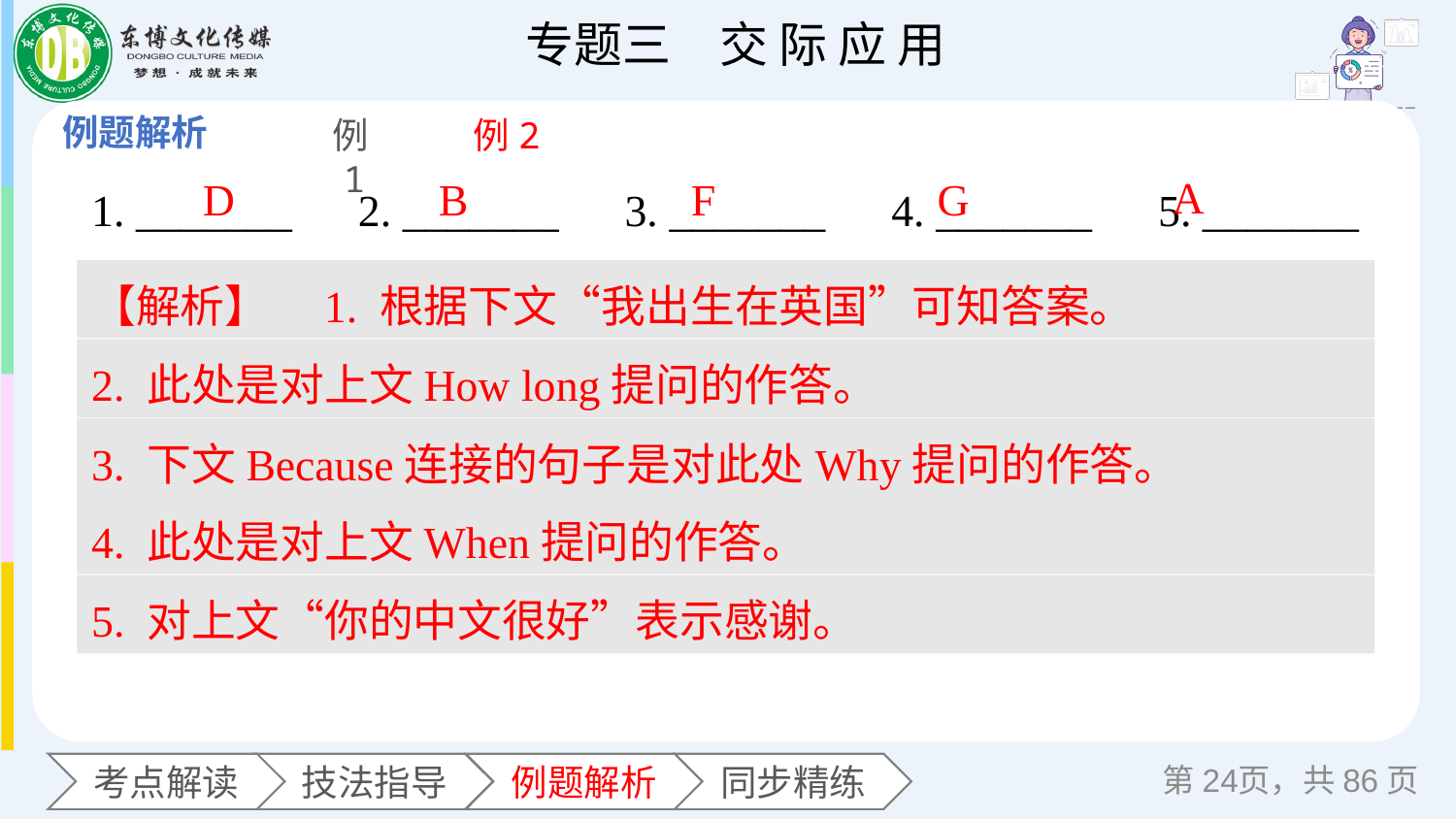

例1
例2
A
1. _______　2. _______　3. _______　4. _______　5. _______
D
B
F
G
【解析】　1. 根据下文“我出生在英国”可知答案。
2. 此处是对上文How long提问的作答。
3. 下文Because连接的句子是对此处Why提问的作答。
4. 此处是对上文When提问的作答。
5. 对上文“你的中文很好”表示感谢。
第24页，共86页